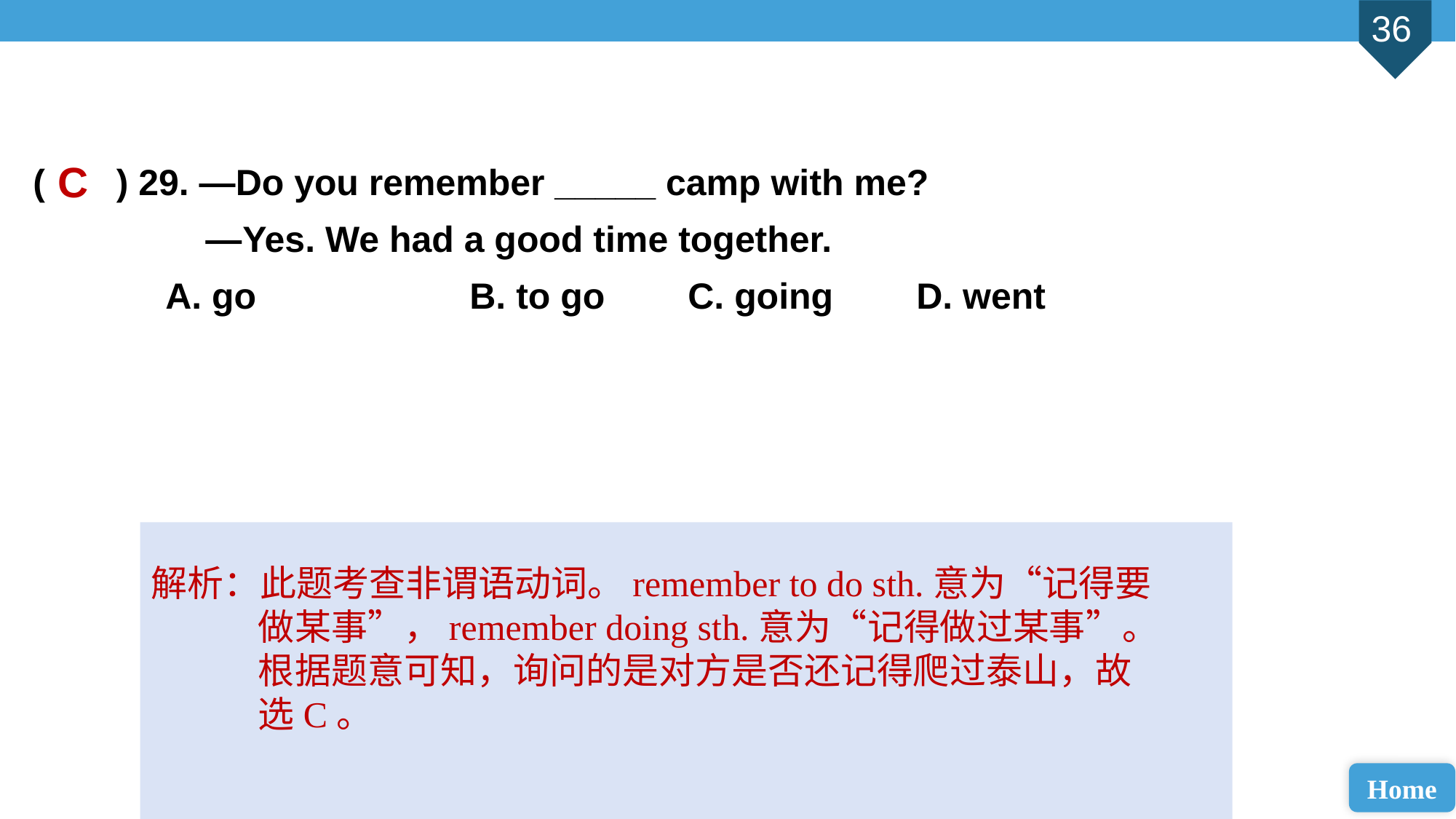

(       ) 29. —Do you remember _____ camp with me?
                 —Yes. We had a good time together.
             A. go 		B. to go 	C. going	 D. went
C

解析：此题考查非谓语动词。remember to do sth.意为“记得要做某事”，remember doing sth.意为“记得做过某事”。根据题意可知，询问的是对方是否还记得爬过泰山，故选C。